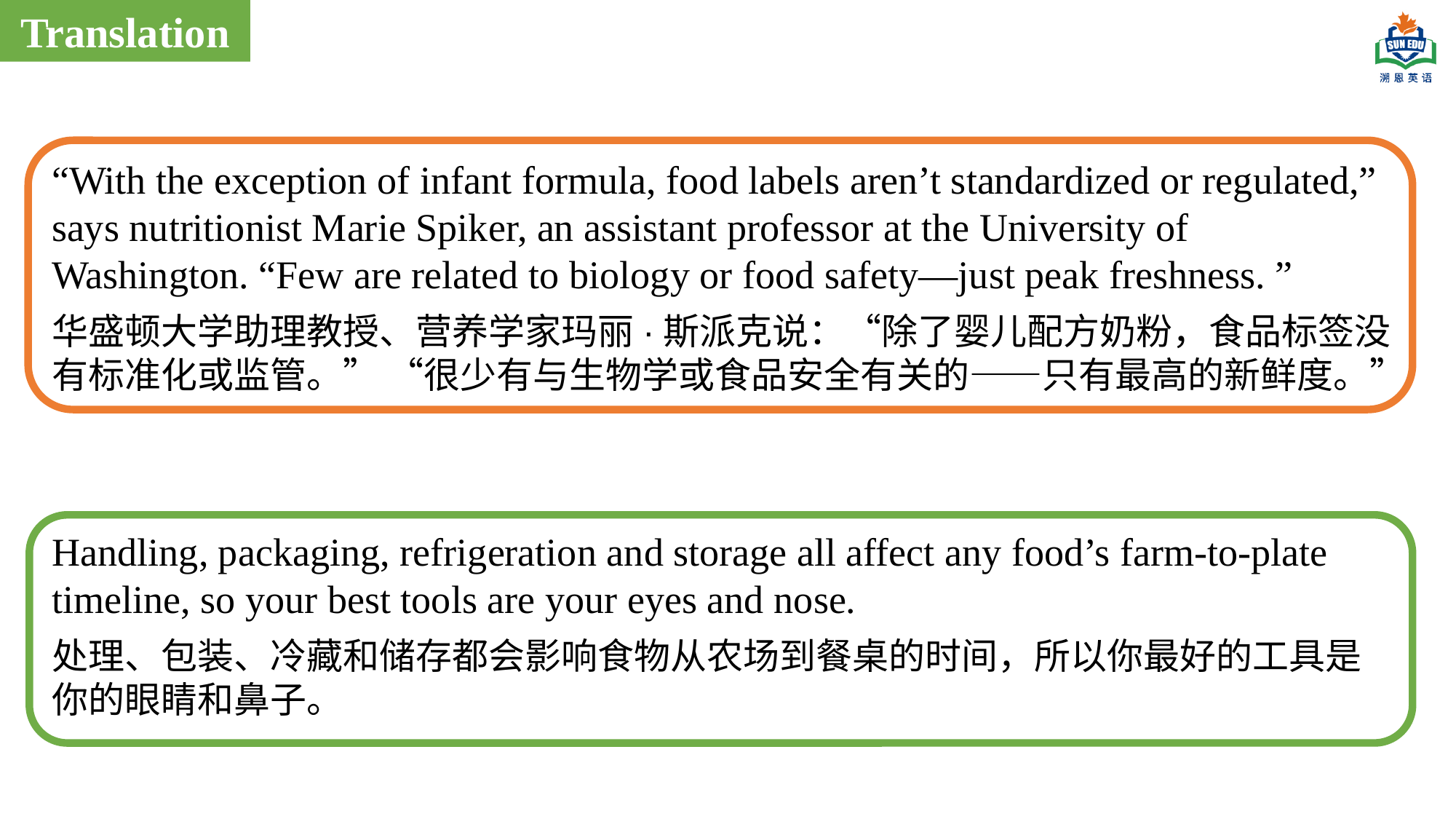

Translation

“With the exception of infant formula, food labels aren’t standardized or regulated,” says nutritionist Marie Spiker, an assistant professor at the University of Washington. “Few are related to biology or food safety—just peak freshness. ”
华盛顿大学助理教授、营养学家玛丽·斯派克说：“除了婴儿配方奶粉，食品标签没有标准化或监管。” “很少有与生物学或食品安全有关的——只有最高的新鲜度。”

Handling, packaging, refrigeration and storage all affect any food’s farm-to-plate timeline, so your best tools are your eyes and nose.
处理、包装、冷藏和储存都会影响食物从农场到餐桌的时间，所以你最好的工具是你的眼睛和鼻子。